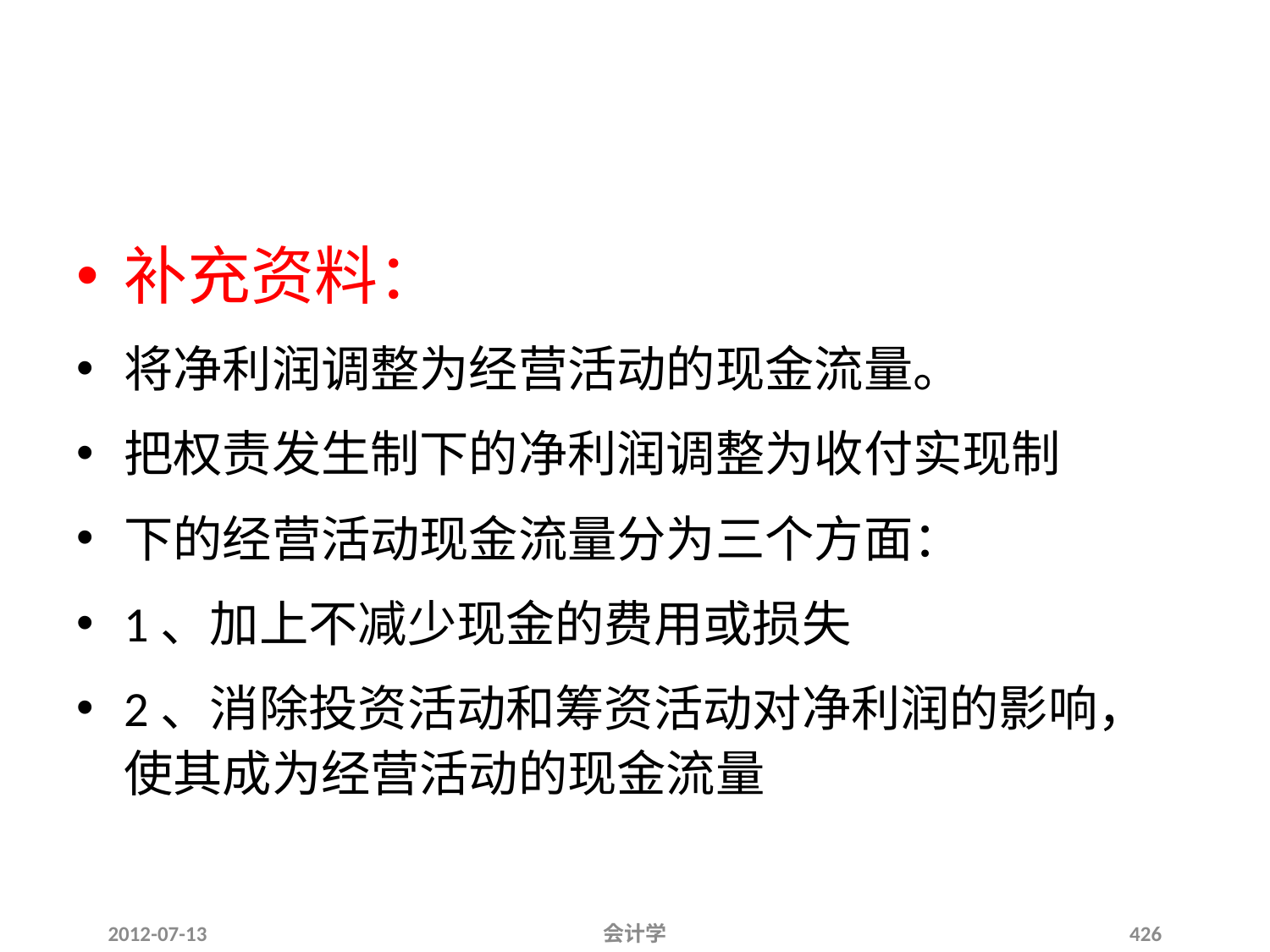

补充资料：
将净利润调整为经营活动的现金流量。
把权责发生制下的净利润调整为收付实现制
下的经营活动现金流量分为三个方面：
1、加上不减少现金的费用或损失
2、消除投资活动和筹资活动对净利润的影响，使其成为经营活动的现金流量
2012-07-13
会计学
426